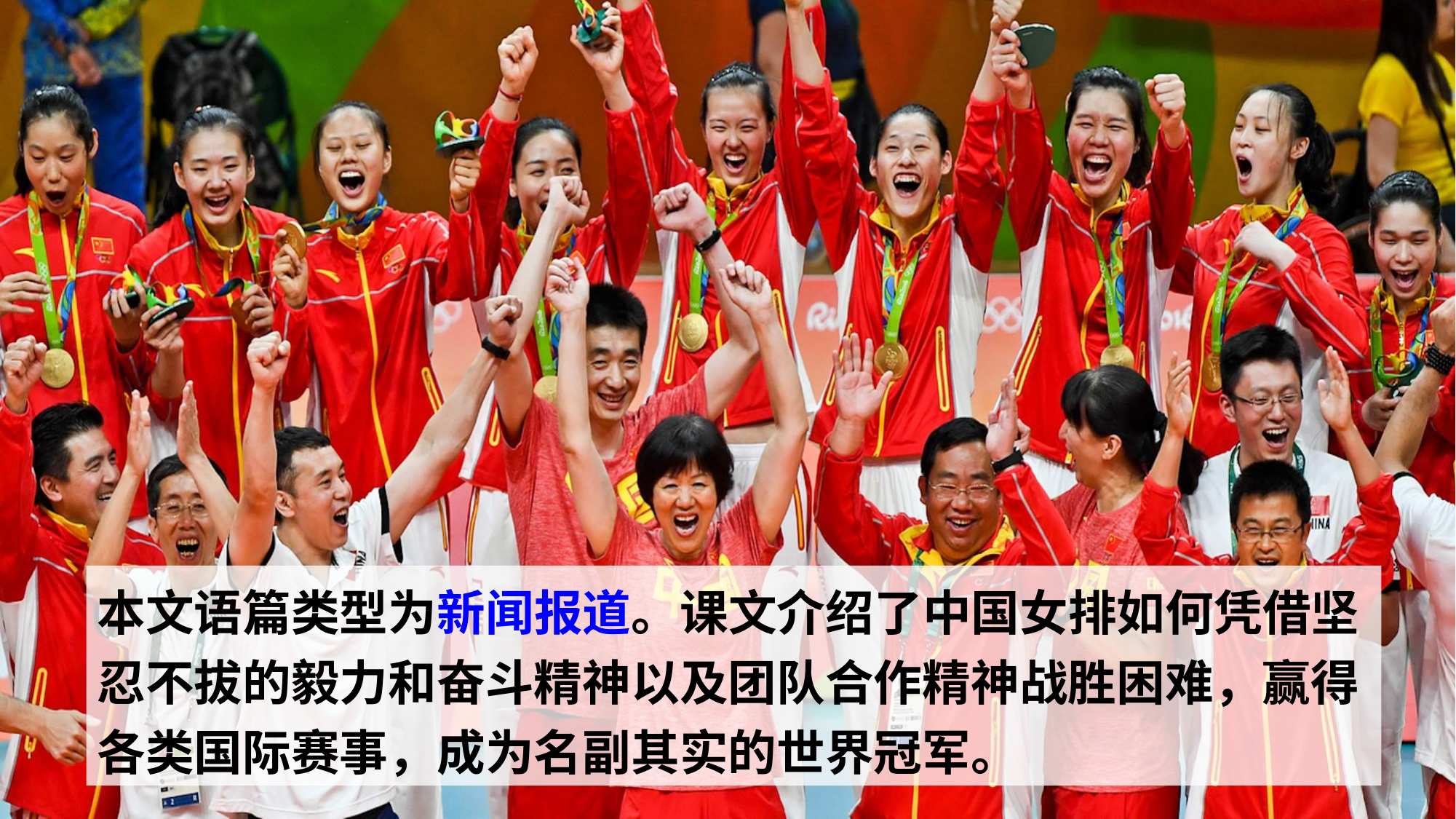

本文语篇类型为新闻报道。课文介绍了中国女排如何凭借坚忍不拔的毅力和奋斗精神以及团队合作精神战胜困难，赢得各类国际赛事，成为名副其实的世界冠军。